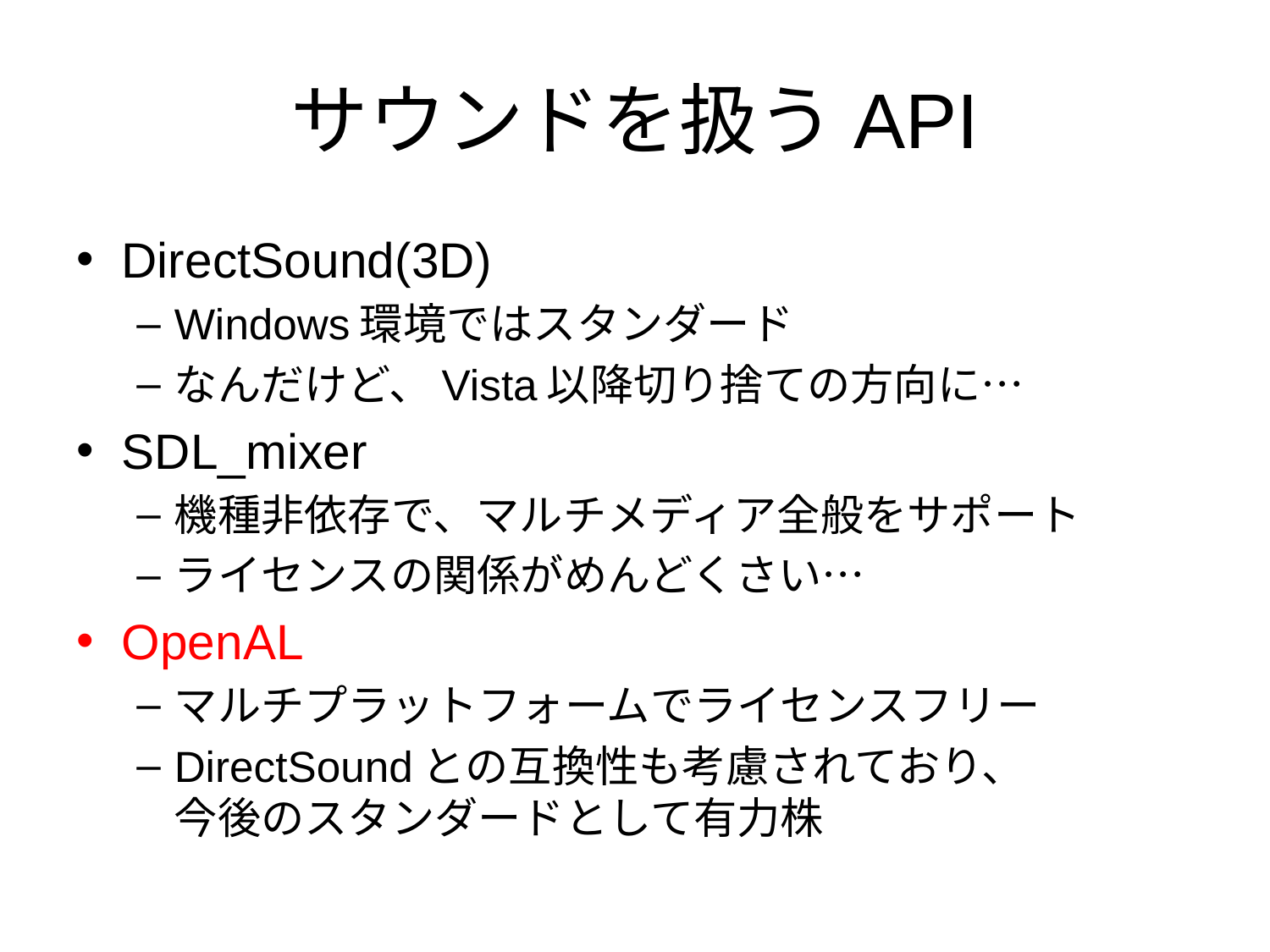

# サウンドを扱うAPI
DirectSound(3D)
Windows環境ではスタンダード
なんだけど、Vista以降切り捨ての方向に…
SDL_mixer
機種非依存で、マルチメディア全般をサポート
ライセンスの関係がめんどくさい…
OpenAL
マルチプラットフォームでライセンスフリー
DirectSoundとの互換性も考慮されており、
今後のスタンダードとして有力株